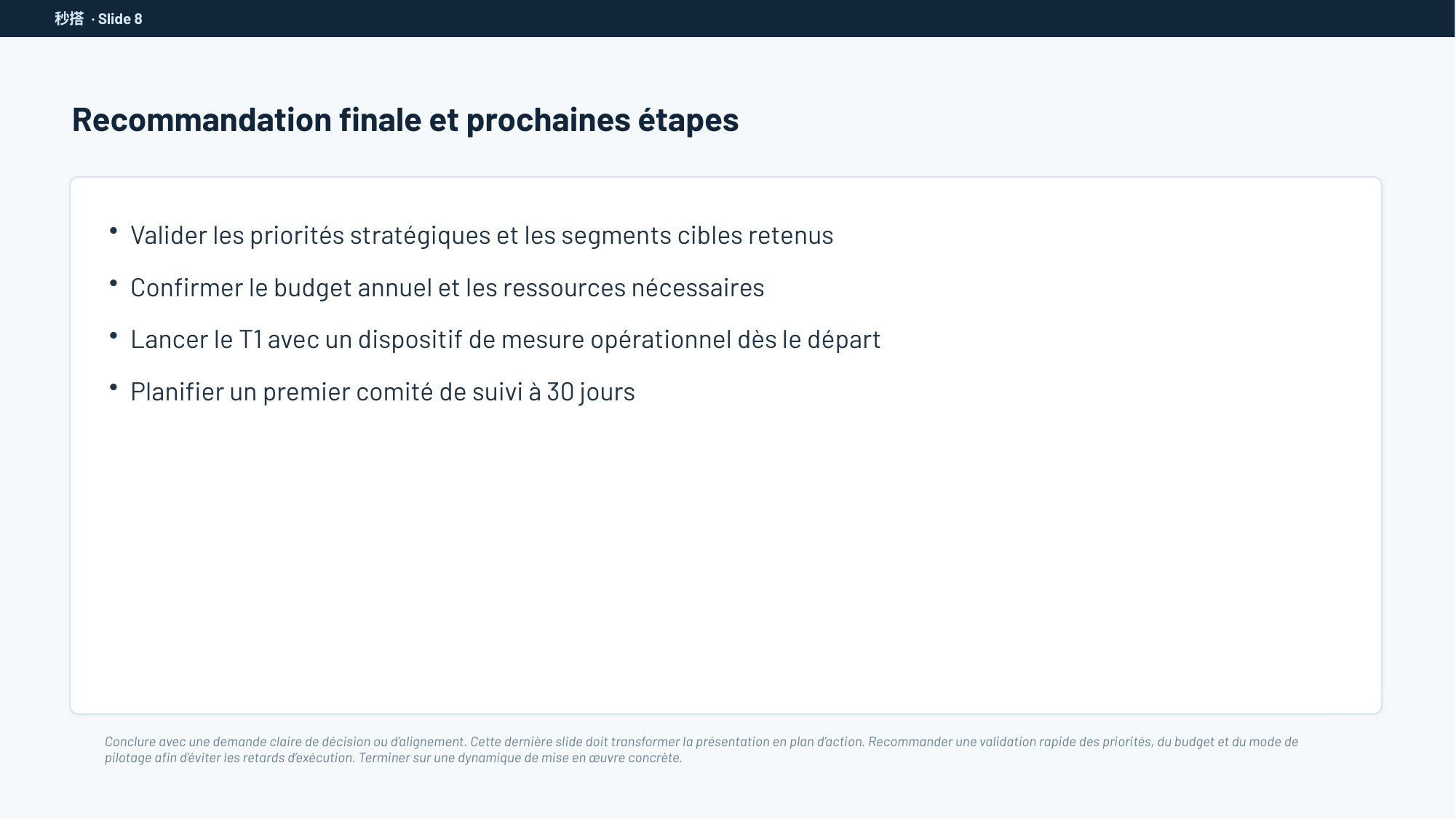

秒搭 · Slide 8
Recommandation finale et prochaines étapes

Valider les priorités stratégiques et les segments cibles retenus
Confirmer le budget annuel et les ressources nécessaires
Lancer le T1 avec un dispositif de mesure opérationnel dès le départ
Planifier un premier comité de suivi à 30 jours
Conclure avec une demande claire de décision ou d’alignement. Cette dernière slide doit transformer la présentation en plan d’action. Recommander une validation rapide des priorités, du budget et du mode de pilotage afin d’éviter les retards d’exécution. Terminer sur une dynamique de mise en œuvre concrète.